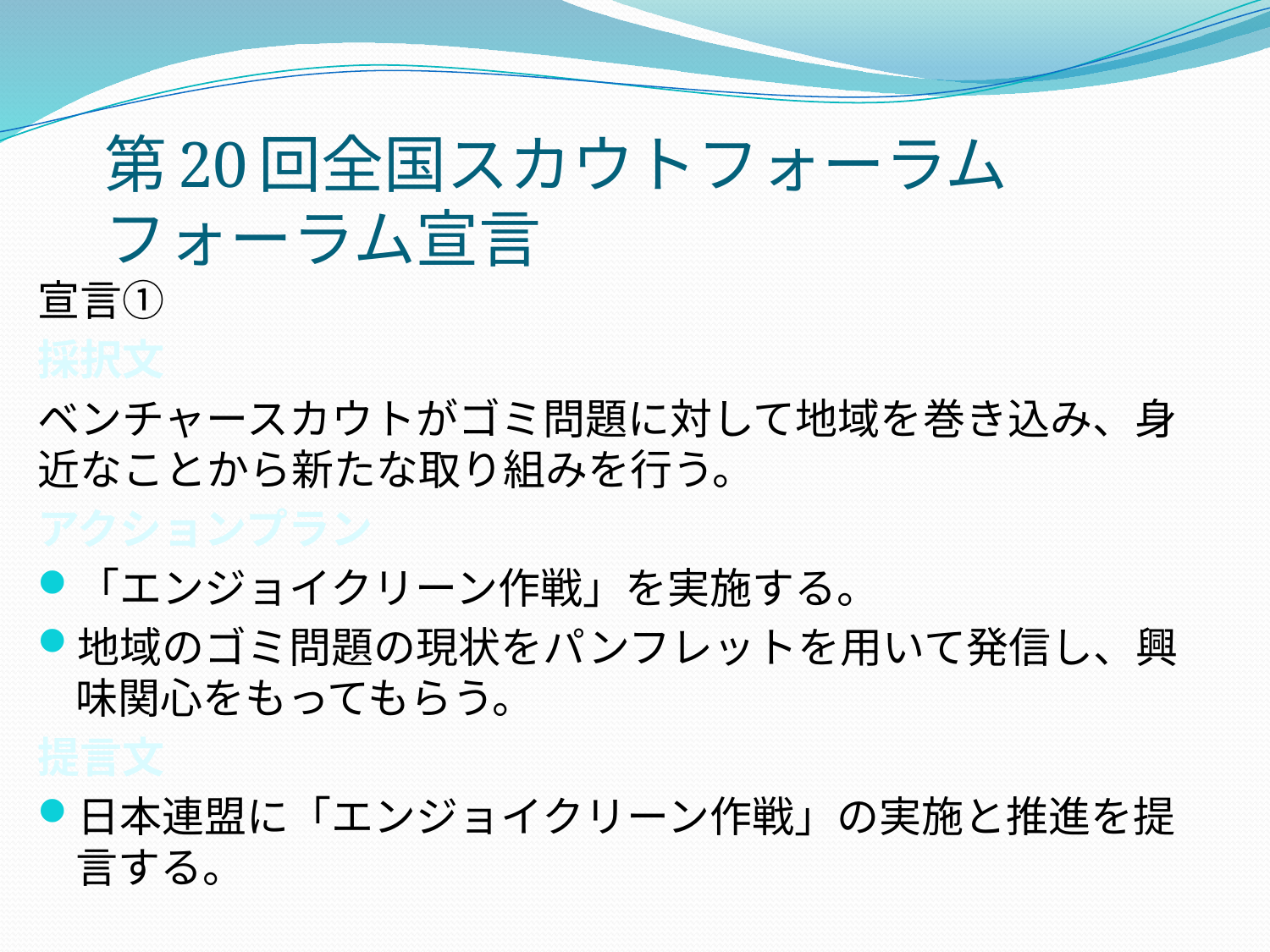

# 第20回全国スカウトフォーラム フォーラム宣言
宣言①
採択文
ベンチャースカウトがゴミ問題に対して地域を巻き込み、身近なことから新たな取り組みを行う。
アクションプラン
「エンジョイクリーン作戦」を実施する。
地域のゴミ問題の現状をパンフレットを用いて発信し、興味関心をもってもらう。
提言文
日本連盟に「エンジョイクリーン作戦」の実施と推進を提言する。